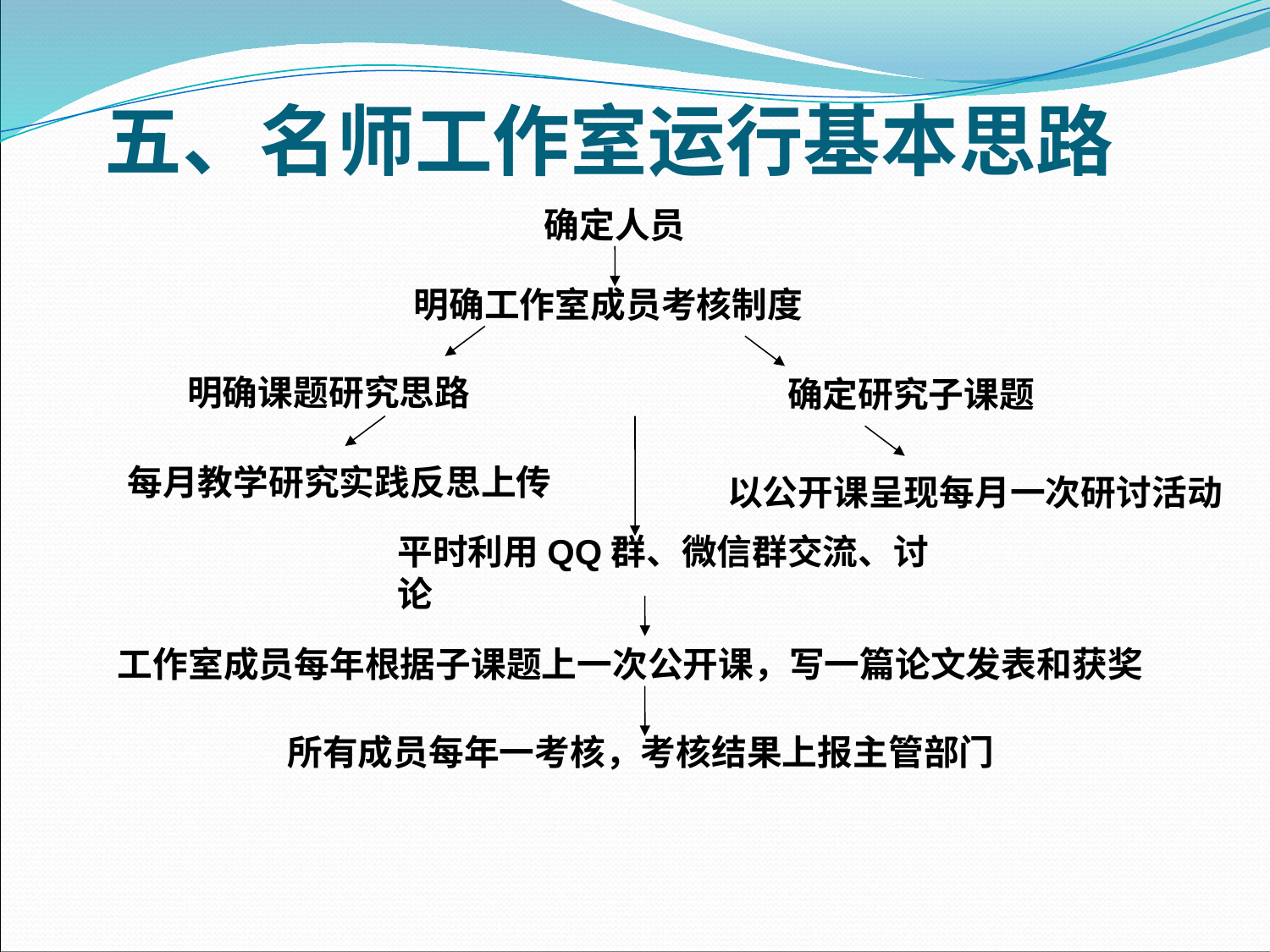

# 五、名师工作室运行基本思路
    确定人员

    明确工作室成员考核制度

明确课题研究思路
确定研究子课题

每月教学研究实践反思上传
以公开课呈现每月一次研讨活动
平时利用QQ群、微信群交流、讨论

工作室成员每年根据子课题上一次公开课，写一篇论文发表和获奖

所有成员每年一考核，考核结果上报主管部门